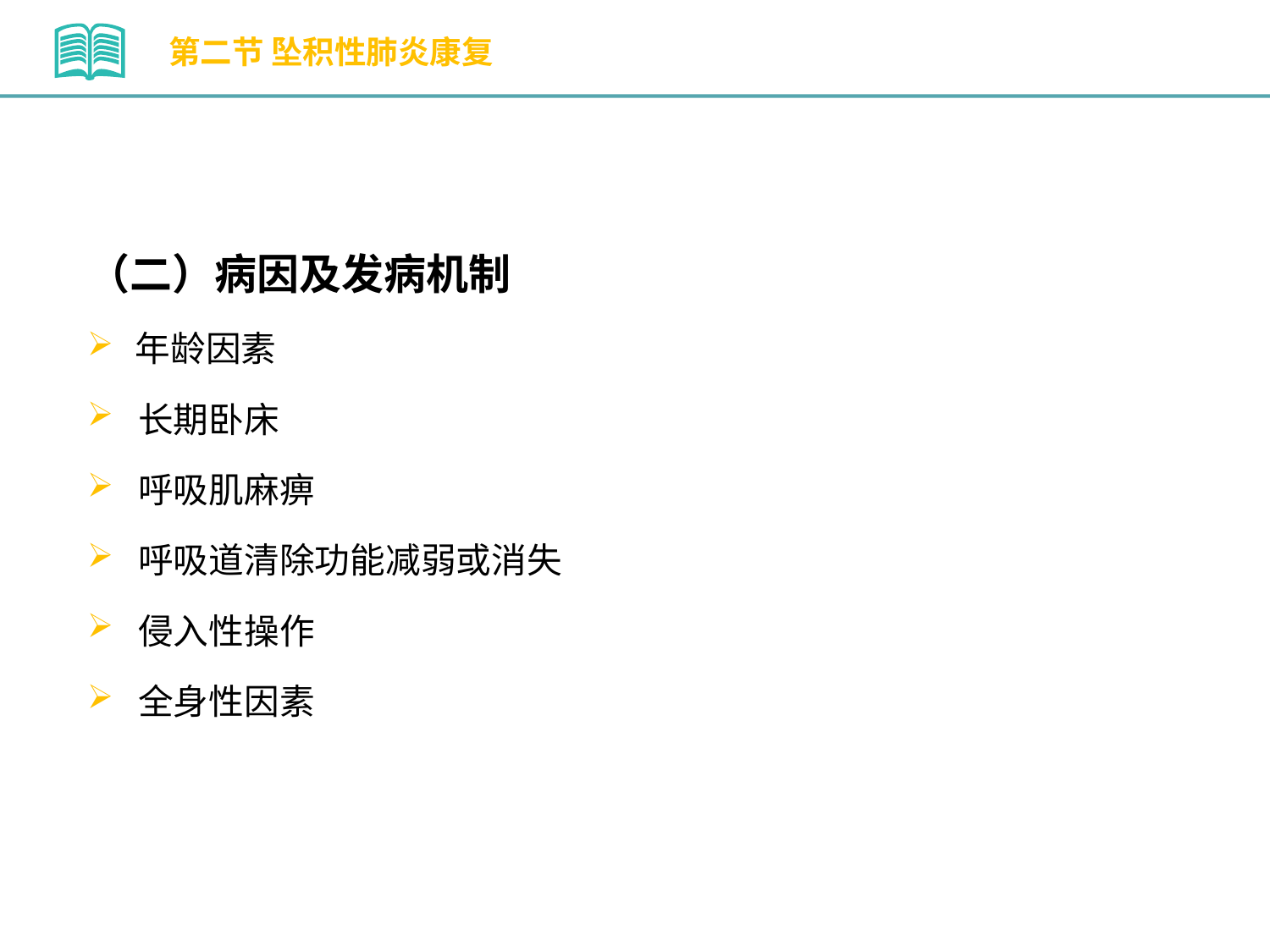

第二节 坠积性肺炎康复
（二）病因及发病机制
年龄因素
  长期卧床
  呼吸肌麻痹
  呼吸道清除功能减弱或消失
  侵入性操作
  全身性因素